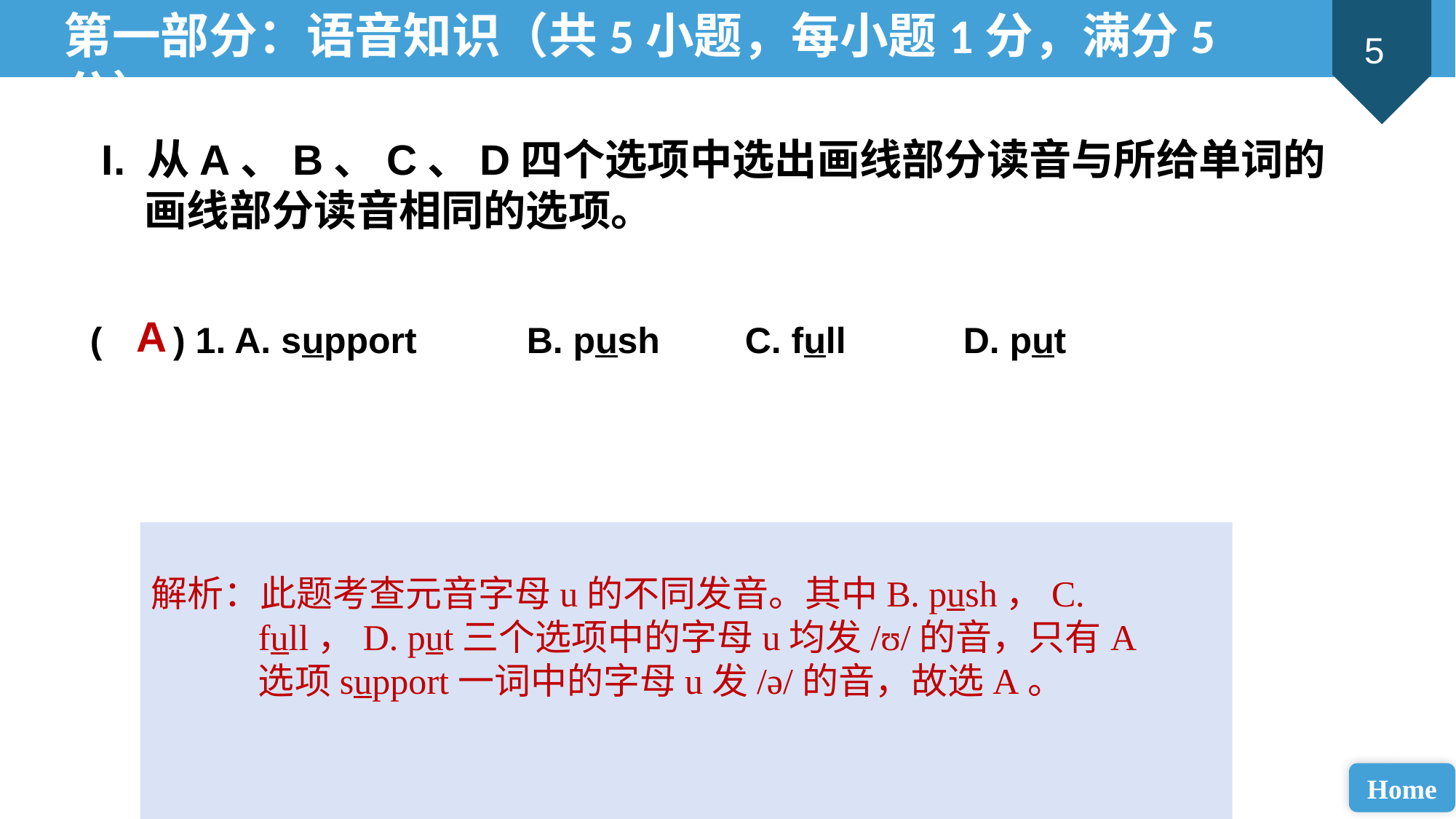

第一部分：语音知识（共5小题，每小题1分，满分5分）
I. 从A、B、C、D四个选项中选出画线部分读音与所给单词的画线部分读音相同的选项。
(       ) 1. A. support 	B. push 	C. full 	D. put
A

解析：此题考查元音字母u的不同发音。其中B. push，C. full，D. put三个选项中的字母u均发/ʊ/的音，只有A选项support一词中的字母u发/ə/的音，故选A。